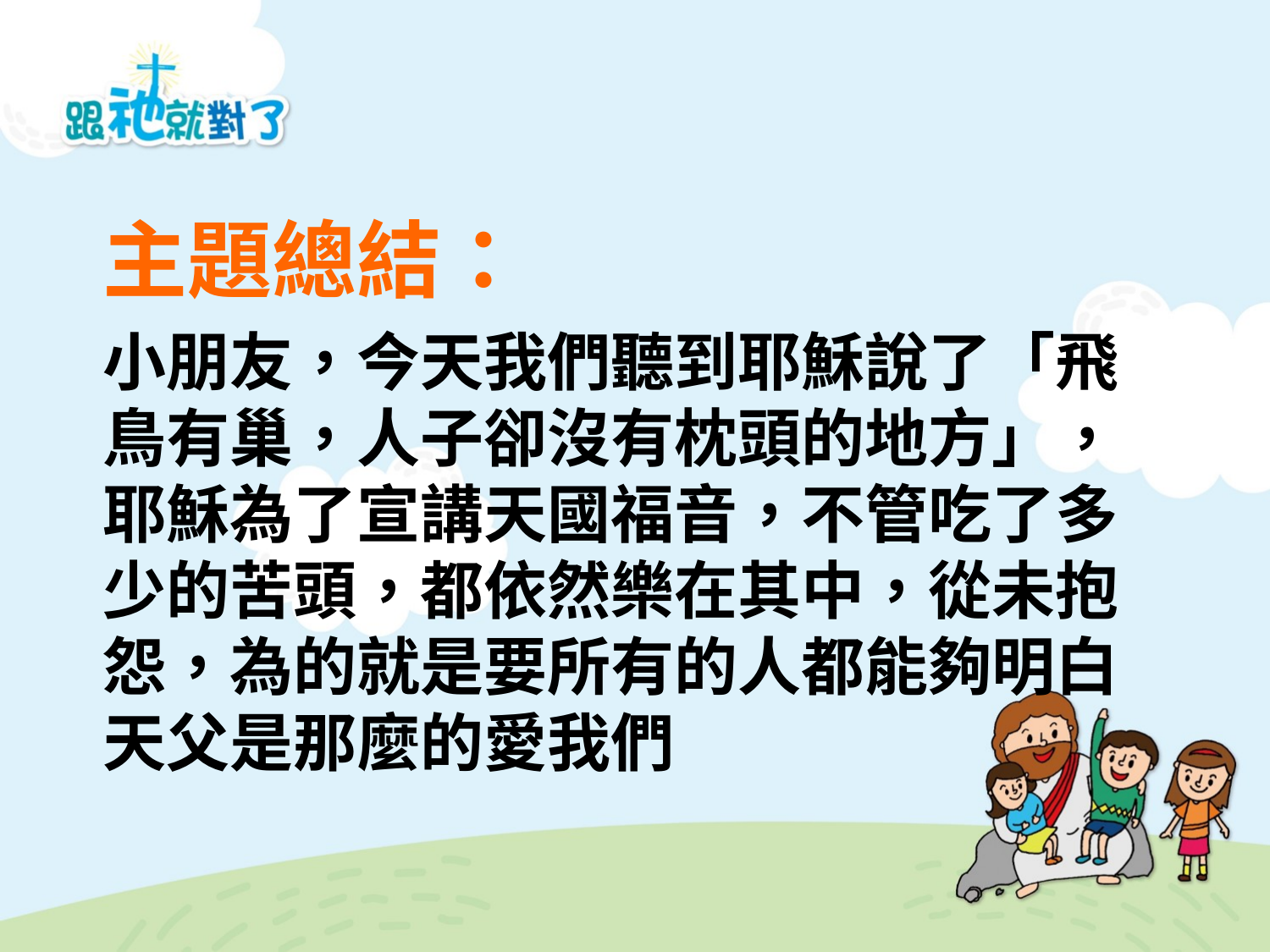

主題總結：
小朋友，今天我們聽到耶穌說了「飛鳥有巢，人子卻沒有枕頭的地方」，耶穌為了宣講天國福音，不管吃了多少的苦頭，都依然樂在其中，從未抱怨，為的就是要所有的人都能夠明白天父是那麼的愛我們